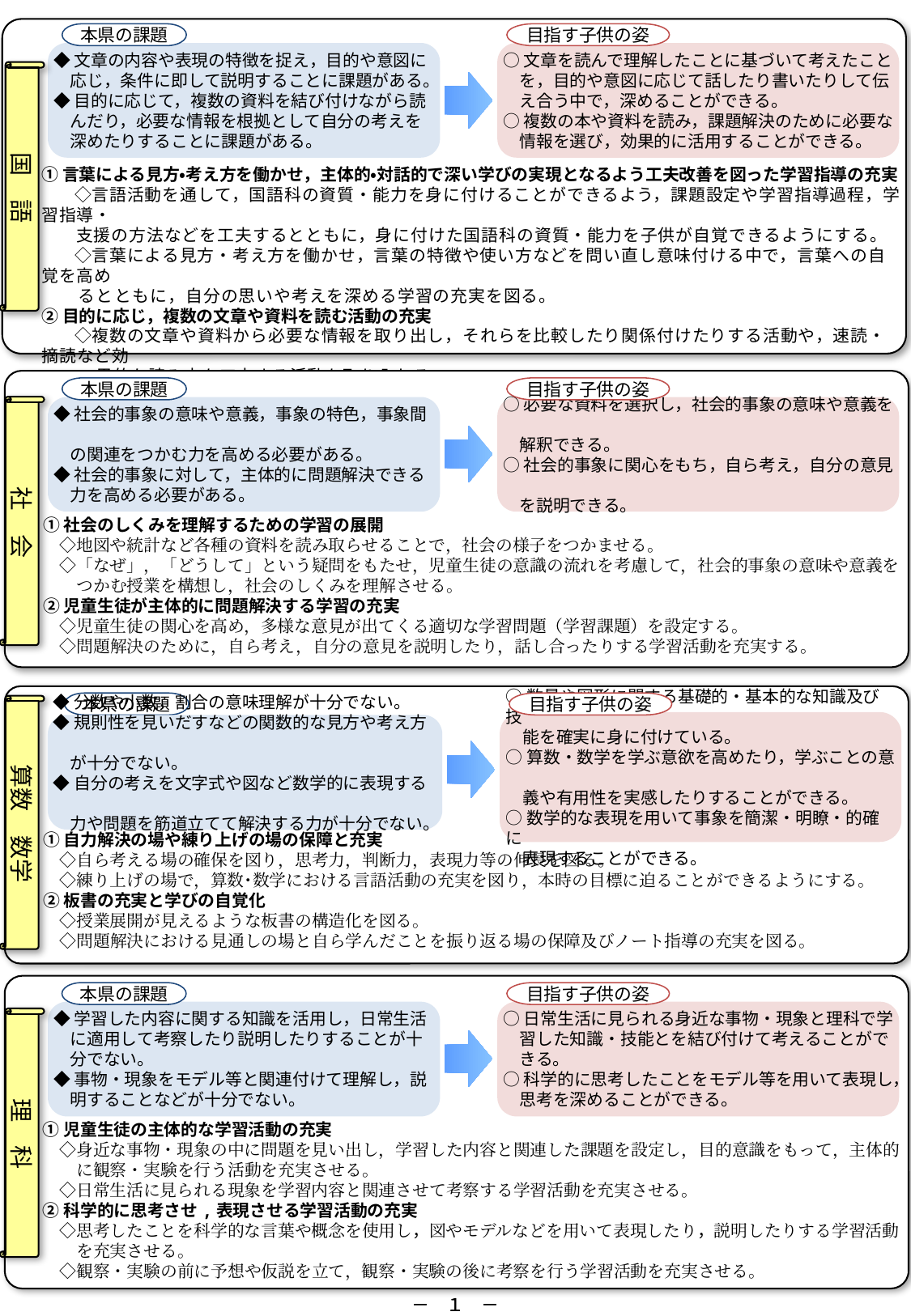

本県の課題
目指す子供の姿
◆文章の内容や表現の特徴を捉え，目的や意図に
　応じ，条件に即して説明することに課題がある。
◆目的に応じて，複数の資料を結び付けながら読
　んだり，必要な情報を根拠として自分の考えを
　深めたりすることに課題がある。
○文章を読んで理解したことに基づいて考えたこと
　を，目的や意図に応じて話したり書いたりして伝
　え合う中で，深めることができる。
○複数の本や資料を読み，課題解決のために必要な
　情報を選び，効果的に活用することができる。
国　語

①言葉による見方・考え方を働かせ，主体的・対話的で深い学びの実現となるよう工夫改善を図った学習指導の充実
　　◇言語活動を通して，国語科の資質・能力を身に付けることができるよう，課題設定や学習指導過程，学習指導・
       支援の方法などを工夫するとともに，身に付けた国語科の資質・能力を子供が自覚できるようにする。
　　◇言葉による見方・考え方を働かせ，言葉の特徴や使い方などを問い直し意味付ける中で，言葉への自覚を高め
       るとともに，自分の思いや考えを深める学習の充実を図る。
②目的に応じ，複数の文章や資料を読む活動の充実
　　◇複数の文章や資料から必要な情報を取り出し，それらを比較したり関係付けたりする活動や，速読・摘読など効
　　　 果的な読み方を工夫する活動を取り入れる。
　　◇図書館を利用し，様々な本などから情報を得て活用する読書習慣の定着につながる学習活動を充実させる。

本県の課題
目指す子供の姿
①育成を目指す国語科の資質・能力に最適な言語活動を位置付け，主体的・対話的で深い学びの実現となるような工夫改善を図った学習指導の充実
　活動の充実
　◇目的や必要性を意識して取り組めるよう，課題や学習指導過程を工夫するとともに，身に付けた国語の資質・
　　能力を児童生徒が自覚できるようにする。
　◇根拠を明確にし，自分の考えを話したり書いたりする交流活動を充実させる。
②目的に応じ，様々な文章や資料を読む活動の充実
　◇複数の文章や資料を読むよさや楽しさを実感できる活動や，速読・摘読など効果的な読み方を工夫する活動を
　　取り入れる。
　◇朝の読書活動や，図書館を利用した望ましい読書習慣につながる学習活動を充実させる。
社　会
◆社会的事象の意味や意義，事象の特色，事象間
　の関連をつかむ力を高める必要がある。
◆社会的事象に対して，主体的に問題解決できる
　力を高める必要がある。
○必要な資料を選択し，社会的事象の意味や意義を
　解釈できる。
○社会的事象に関心をもち，自ら考え，自分の意見
　を説明できる。

①社会のしくみを理解するための学習の展開
　◇地図や統計など各種の資料を読み取らせることで，社会の様子をつかませる。
　◇「なぜ」，「どうして」という疑問をもたせ，児童生徒の意識の流れを考慮して，社会的事象の意味や意義を
　　つかむ授業を構想し，社会のしくみを理解させる。
②児童生徒が主体的に問題解決する学習の充実
　◇児童生徒の関心を高め，多様な意見が出てくる適切な学習問題（学習課題）を設定する。
　◇問題解決のために，自ら考え，自分の意見を説明したり，話し合ったりする学習活動を充実する。

本県の課題
目指す子供の姿
算数　数学
○数量や図形に関する基礎的・基本的な知識及び技
　能を確実に身に付けている。
○算数・数学を学ぶ意欲を高めたり，学ぶことの意
　義や有用性を実感したりすることができる。
○数学的な表現を用いて事象を簡潔・明瞭・的確に
　表現することができる。
◆分数や小数，割合の意味理解が十分でない。
◆規則性を見いだすなどの関数的な見方や考え方
　が十分でない。
◆自分の考えを文字式や図など数学的に表現する
　力や問題を筋道立てて解決する力が十分でない。

①自力解決の場や練り上げの場の保障と充実
　◇自ら考える場の確保を図り，思考力，判断力，表現力等の伸長を図る。
　◇練り上げの場で，算数･数学における言語活動の充実を図り，本時の目標に迫ることができるようにする。
②板書の充実と学びの自覚化
　◇授業展開が見えるような板書の構造化を図る。
　◇問題解決における見通しの場と自ら学んだことを振り返る場の保障及びノート指導の充実を図る。

本県の課題
目指す子供の姿
◆学習した内容に関する知識を活用し，日常生活
　に適用して考察したり説明したりすることが十
　分でない。
◆事物・現象をモデル等と関連付けて理解し，説
　明することなどが十分でない。
○日常生活に見られる身近な事物・現象と理科で学
　習した知識・技能とを結び付けて考えることがで
　きる。
○科学的に思考したことをモデル等を用いて表現し，
　思考を深めることができる。
理　科

①児童生徒の主体的な学習活動の充実
　◇身近な事物・現象の中に問題を見い出し，学習した内容と関連した課題を設定し，目的意識をもって，主体的
　　に観察・実験を行う活動を充実させる。
　◇日常生活に見られる現象を学習内容と関連させて考察する学習活動を充実させる。
②科学的に思考させ,表現させる学習活動の充実
　◇思考したことを科学的な言葉や概念を使用し，図やモデルなどを用いて表現したり，説明したりする学習活動
　　を充実させる。
　◇観察・実験の前に予想や仮説を立て，観察・実験の後に考察を行う学習活動を充実させる。
－　１　－
－　１　－